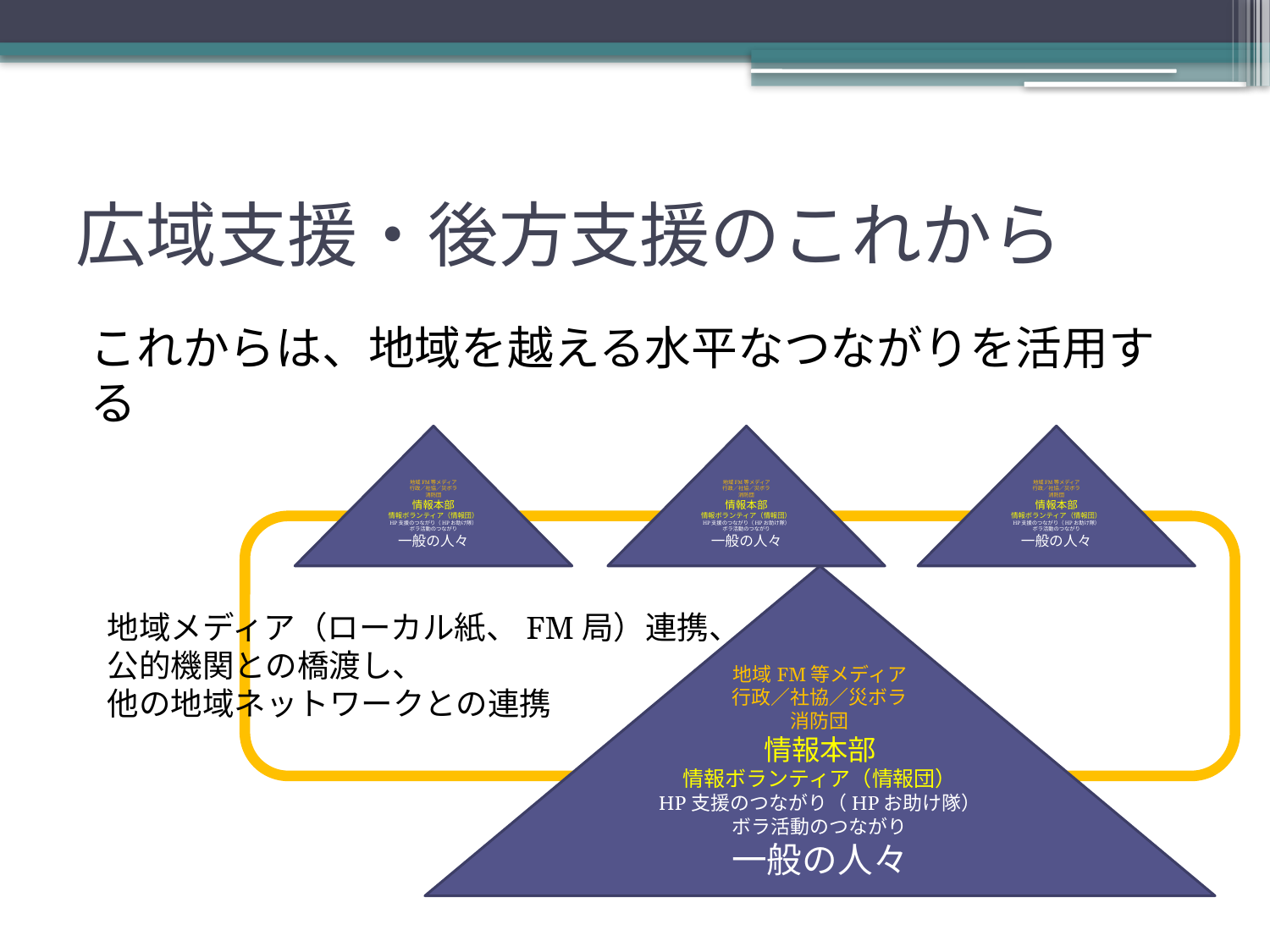

# 広域支援・後方支援のこれから
これからは、地域を越える水平なつながりを活用する
地域FM等メディア
行政／社協／災ボラ
消防団
情報本部
情報ボランティア（情報団）
HP支援のつながり（HPお助け隊）
ボラ活動のつながり
一般の人々

地域FM等メディア
行政／社協／災ボラ
消防団
情報本部
情報ボランティア（情報団）
HP支援のつながり（HPお助け隊）
ボラ活動のつながり
一般の人々

地域FM等メディア
行政／社協／災ボラ
消防団
情報本部
情報ボランティア（情報団）
HP支援のつながり（HPお助け隊）
ボラ活動のつながり
一般の人々

地域FM等メディア
行政／社協／災ボラ
消防団
情報本部
情報ボランティア（情報団）
HP支援のつながり（HPお助け隊）
ボラ活動のつながり
一般の人々

地域メディア（ローカル紙、FM局）連携、
公的機関との橋渡し、
他の地域ネットワークとの連携